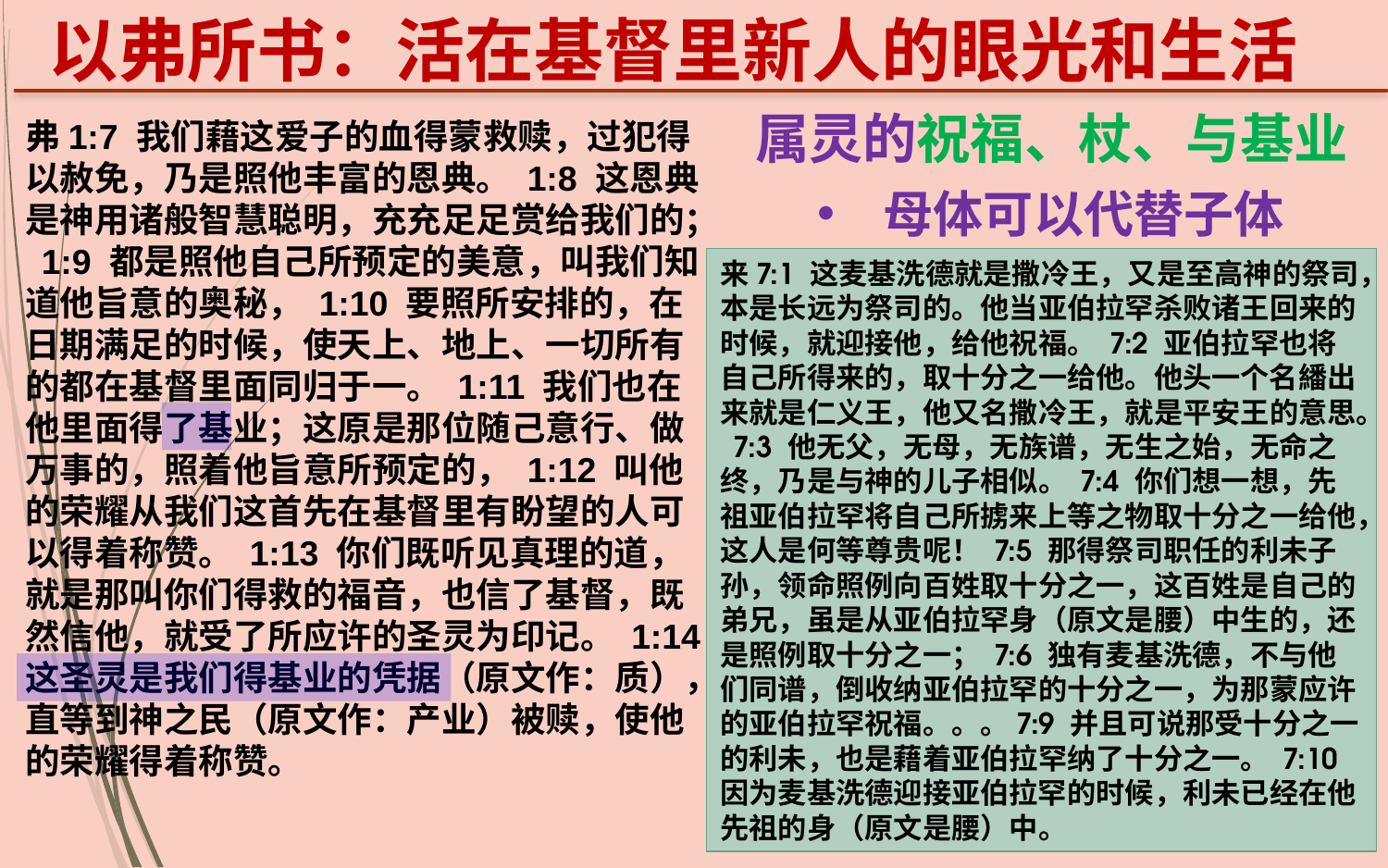

以弗所书：活在基督里新人的眼光和生活
属灵的祝福、杖、与基业
弗1:7 我们藉这爱子的血得蒙救赎，过犯得以赦免，乃是照他丰富的恩典。 1:8 这恩典是神用诸般智慧聪明，充充足足赏给我们的； 1:9 都是照他自己所预定的美意，叫我们知道他旨意的奥秘， 1:10 要照所安排的，在日期满足的时候，使天上、地上、一切所有的都在基督里面同归于一。 1:11 我们也在他里面得了基业；这原是那位随己意行、做万事的，照着他旨意所预定的， 1:12 叫他的荣耀从我们这首先在基督里有盼望的人可以得着称赞。 1:13 你们既听见真理的道，就是那叫你们得救的福音，也信了基督，既然信他，就受了所应许的圣灵为印记。 1:14 这圣灵是我们得基业的凭据（原文作：质），直等到神之民（原文作：产业）被赎，使他的荣耀得着称赞。
 母体可以代替子体
来7:1 这麦基洗德就是撒冷王，又是至高神的祭司，本是长远为祭司的。他当亚伯拉罕杀败诸王回来的时候，就迎接他，给他祝福。 7:2 亚伯拉罕也将自己所得来的，取十分之一给他。他头一个名繙出来就是仁义王，他又名撒冷王，就是平安王的意思。 7:3 他无父，无母，无族谱，无生之始，无命之终，乃是与神的儿子相似。 7:4 你们想一想，先祖亚伯拉罕将自己所掳来上等之物取十分之一给他，这人是何等尊贵呢！ 7:5 那得祭司职任的利未子孙，领命照例向百姓取十分之一，这百姓是自己的弟兄，虽是从亚伯拉罕身（原文是腰）中生的，还是照例取十分之一； 7:6 独有麦基洗德，不与他们同谱，倒收纳亚伯拉罕的十分之一，为那蒙应许的亚伯拉罕祝福。。。7:9 并且可说那受十分之一的利未，也是藉着亚伯拉罕纳了十分之一。 7:10 因为麦基洗德迎接亚伯拉罕的时候，利未已经在他先祖的身（原文是腰）中。